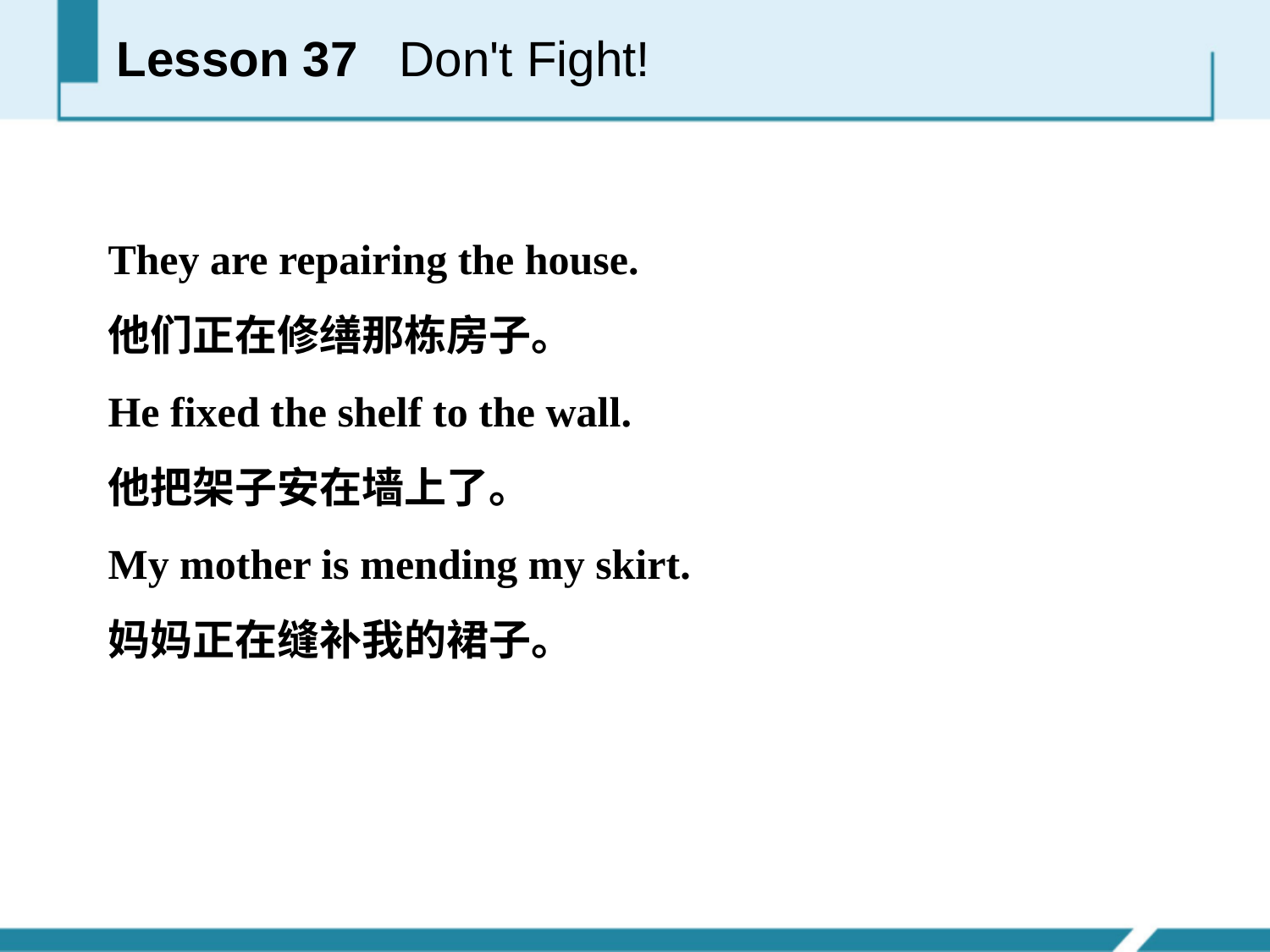

They are repairing the house.
他们正在修缮那栋房子。
He fixed the shelf to the wall.
他把架子安在墙上了。
My mother is mending my skirt.
妈妈正在缝补我的裙子。